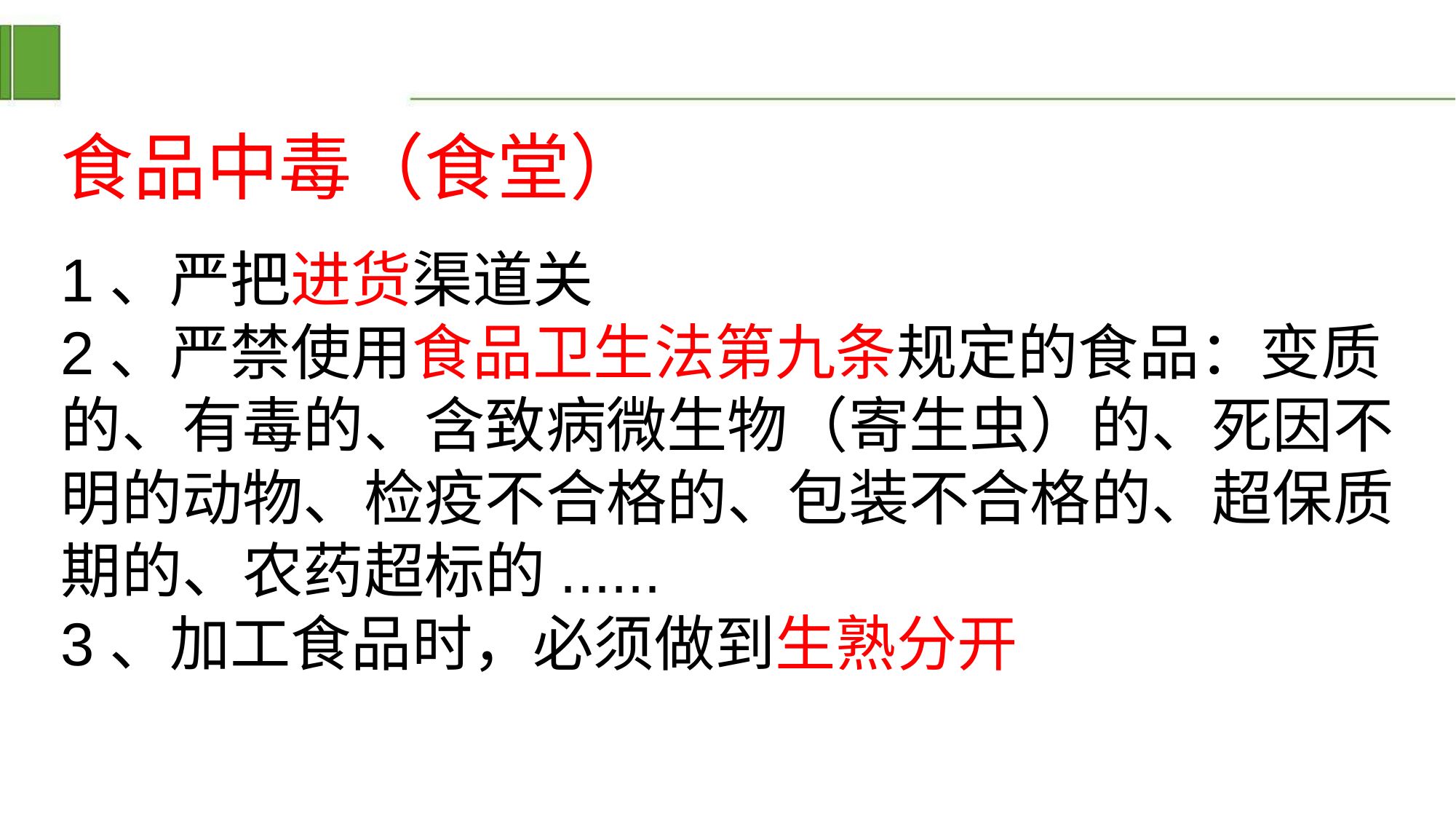

食品中毒（食堂）

1、严把进货渠道关
2、严禁使用食品卫生法第九条规定的食品：变质的、有毒的、含致病微生物（寄生虫）的、死因不明的动物、检疫不合格的、包装不合格的、超保质期的、农药超标的......
3、加工食品时，必须做到生熟分开